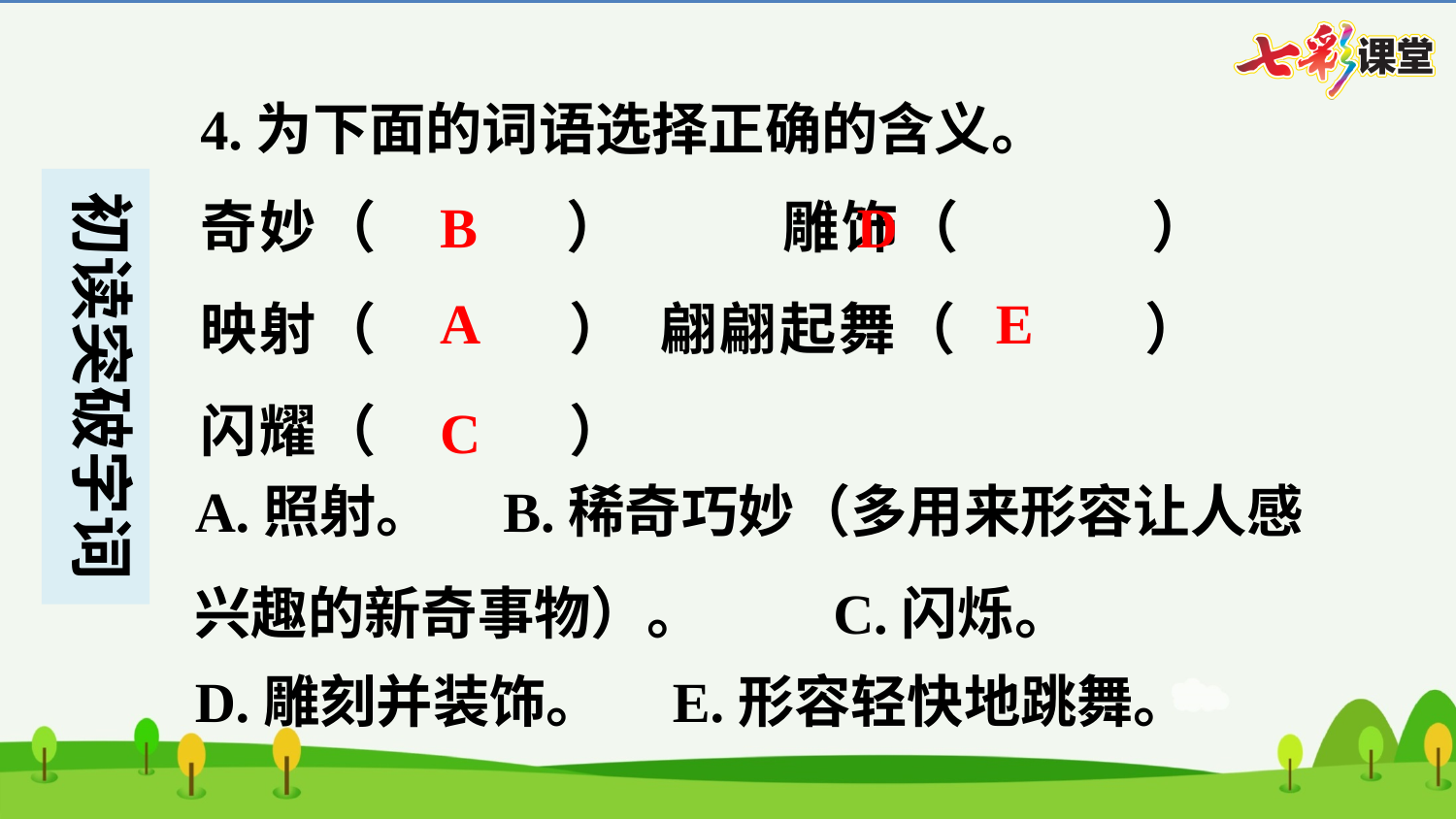

4.为下面的词语选择正确的含义。
B
D
奇妙（　B　） 	雕饰（　D　）
映射（　A　）  翩翩起舞（　E　）
闪耀（　C　）
A
E
C
A.照射。　B.稀奇巧妙（多用来形容让人感兴趣的新奇事物）。         C.闪烁。
D.雕刻并装饰。　E.形容轻快地跳舞。